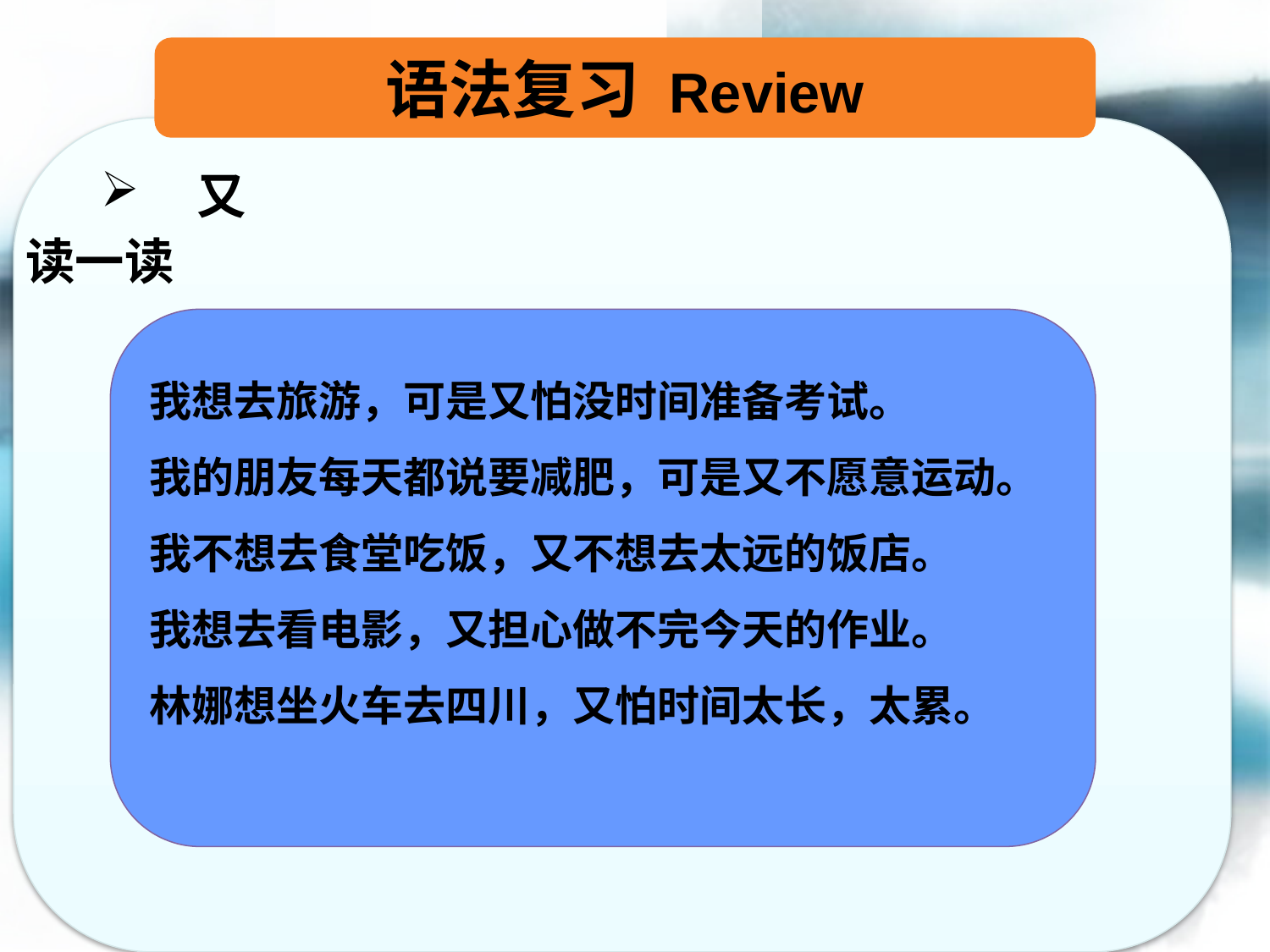

语法复习 Review

    又
读一读
我想去旅游，可是又怕没时间准备考试。
我的朋友每天都说要减肥，可是又不愿意运动。
我不想去食堂吃饭，又不想去太远的饭店。
我想去看电影，又担心做不完今天的作业。
林娜想坐火车去四川，又怕时间太长，太累。